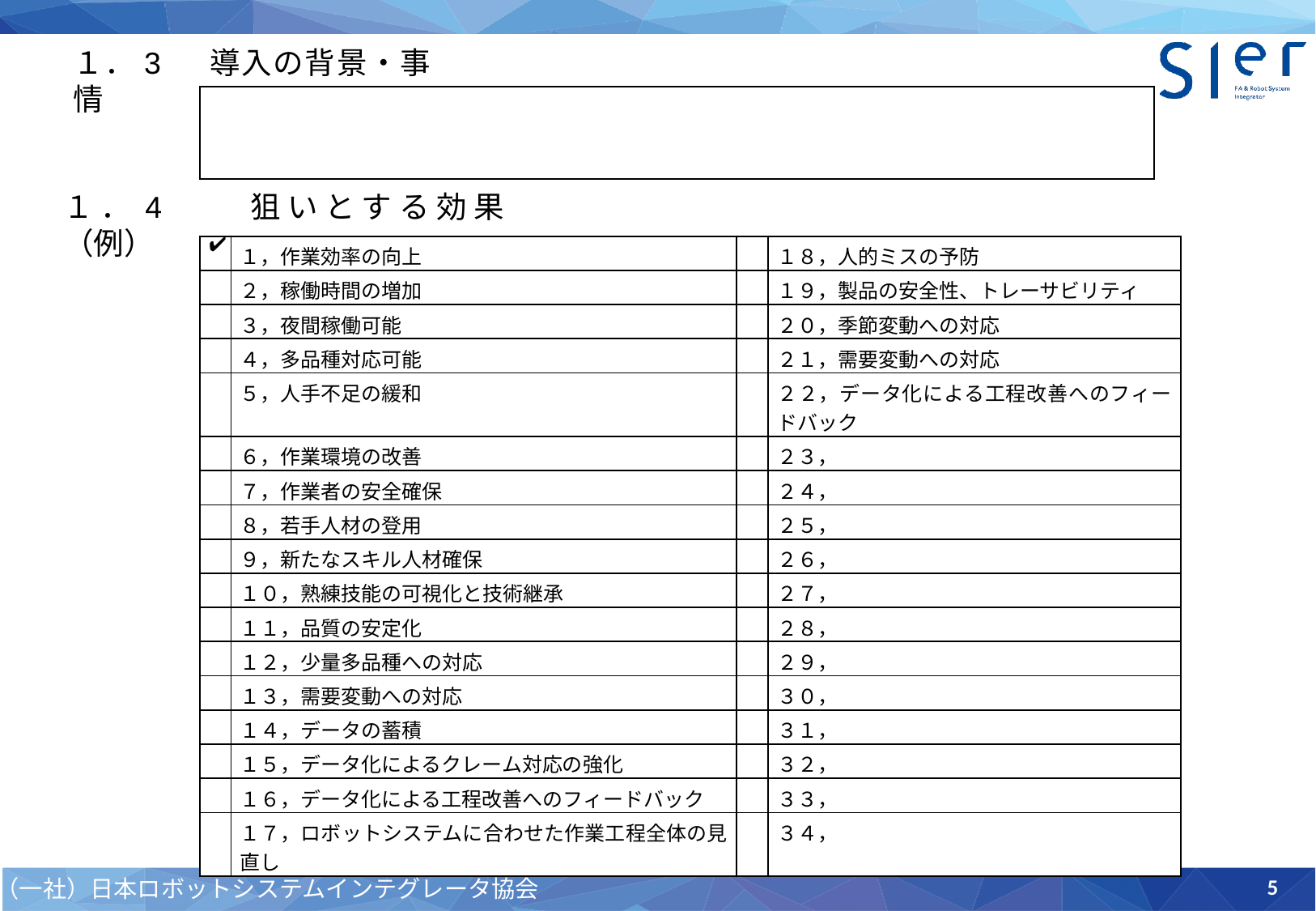

１．3　 導入の背景・事情

１．4　　狙いとする効果（例）
| ✔ | １，作業効率の向上 |  | １８，人的ミスの予防 |
| --- | --- | --- | --- |
|  | ２，稼働時間の増加 |  | １９，製品の安全性、トレーサビリティ |
|  | ３，夜間稼働可能 |  | ２０，季節変動への対応 |
|  | ４，多品種対応可能 |  | ２１，需要変動への対応 |
|  | ５，人手不足の緩和 |  | ２２，データ化による工程改善へのフィードバック |
|  | ６，作業環境の改善 |  | ２３， |
|  | ７，作業者の安全確保 |  | ２４， |
|  | ８，若手人材の登用 |  | ２５， |
|  | ９，新たなスキル人材確保 |  | ２６， |
|  | １０，熟練技能の可視化と技術継承 |  | ２７， |
|  | １１，品質の安定化 |  | ２８， |
|  | １２，少量多品種への対応 |  | ２９， |
|  | １３，需要変動への対応 |  | ３０， |
|  | １４，データの蓄積 |  | ３１， |
|  | １５，データ化によるクレーム対応の強化 |  | ３２， |
|  | １６，データ化による工程改善へのフィードバック |  | ３３， |
|  | １７，ロボットシステムに合わせた作業工程全体の見直し |  | ３４， |
5